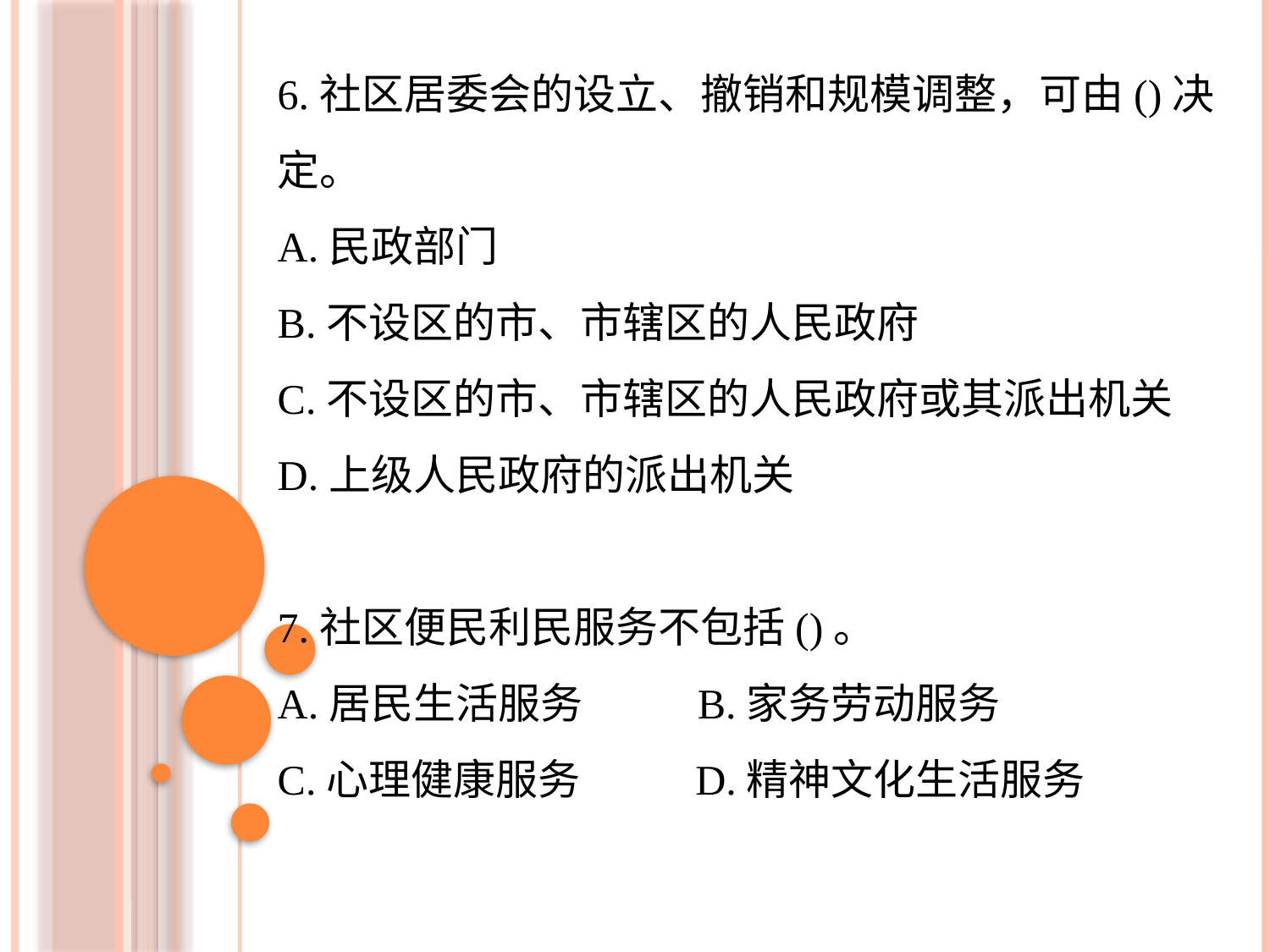

6.社区居委会的设立、撤销和规模调整，可由()决定。
A.民政部门
B.不设区的市、市辖区的人民政府
C.不设区的市、市辖区的人民政府或其派出机关
D.上级人民政府的派出机关

7.社区便民利民服务不包括()。
A.居民生活服务           B.家务劳动服务
C.心理健康服务           D.精神文化生活服务